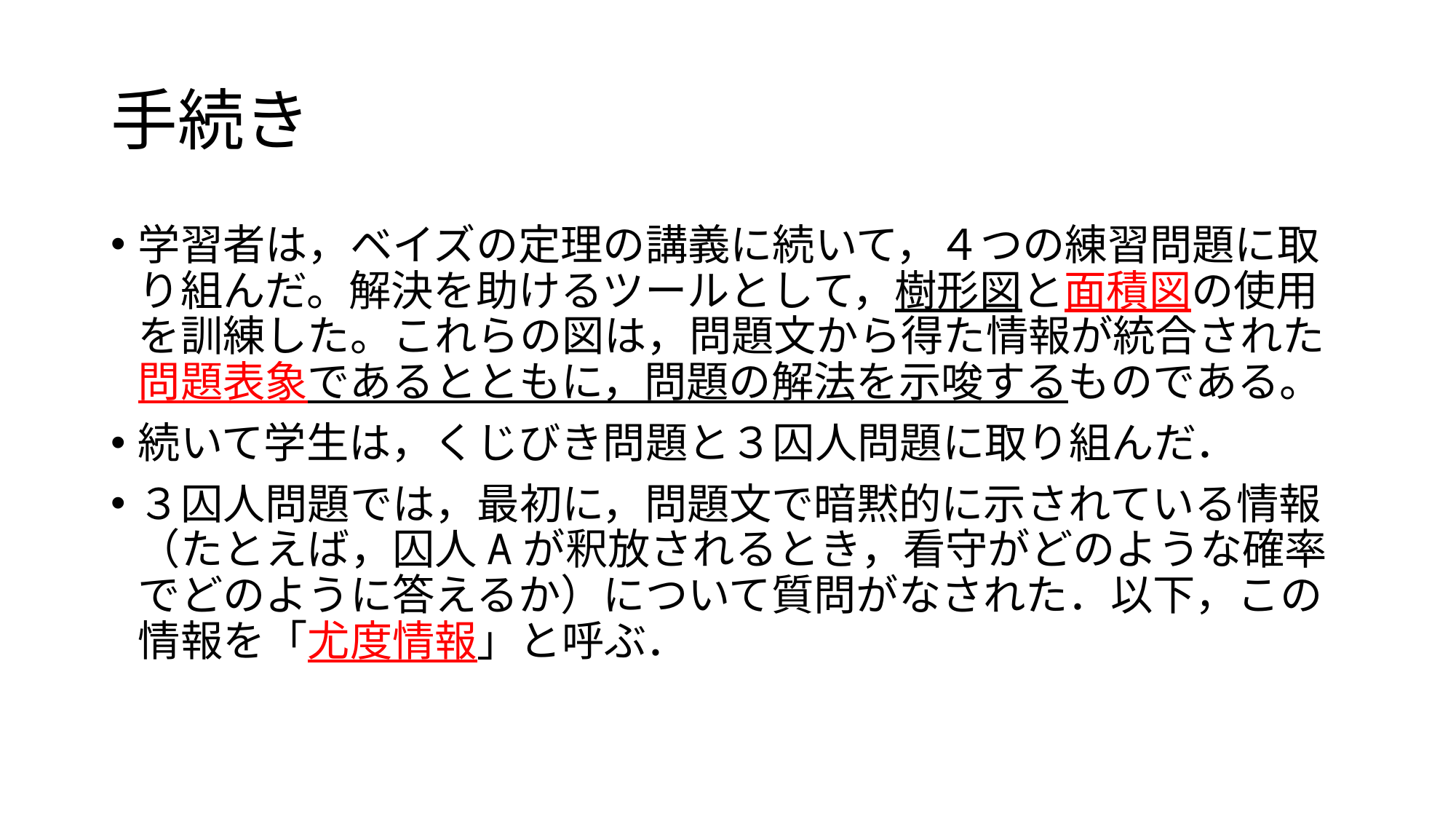

# 手続き
学習者は，ベイズの定理の講義に続いて，４つの練習問題に取り組んだ。解決を助けるツールとして，樹形図と面積図の使用を訓練した。これらの図は，問題文から得た情報が統合された問題表象であるとともに，問題の解法を示唆するものである。
続いて学生は，くじびき問題と３囚人問題に取り組んだ．
３囚人問題では，最初に，問題文で暗黙的に示されている情報（たとえば，囚人Aが釈放されるとき，看守がどのような確率でどのように答えるか）について質問がなされた．以下，この情報を「尤度情報」と呼ぶ．